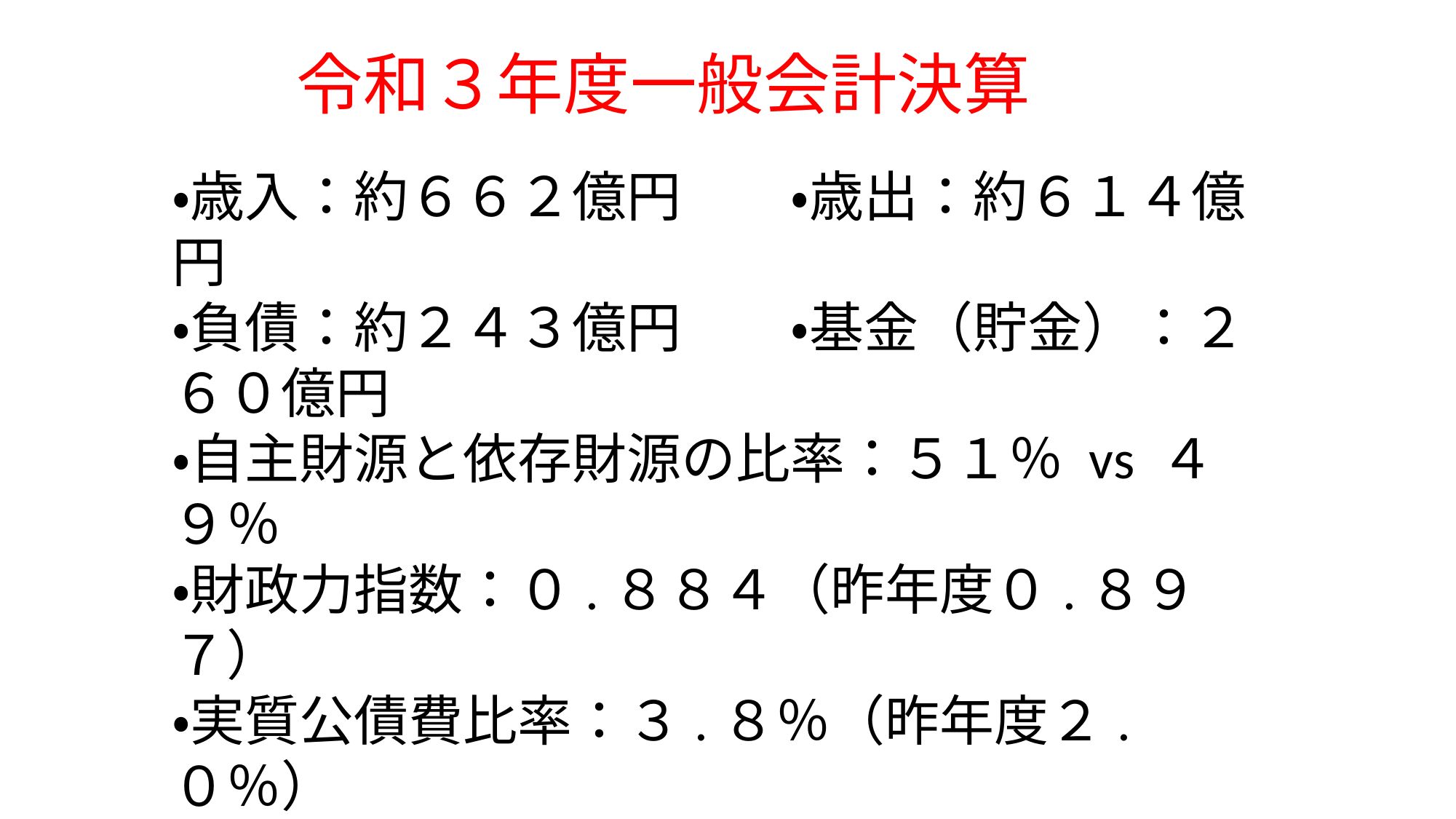

令和３年度一般会計決算
・歳入：約６６２億円　　・歳出：約６１４億円
・負債：約２４３億円　　・基金（貯金）：２６０億円
・自主財源と依存財源の比率：５１％ vs ４９％
・財政力指数：０.８８４（昨年度０.８９７）
・実質公債費比率：３.８％（昨年度２.０％）
・市税：約２２１億円（昨年度２２６億円）
　市民税：約９５億円（昨年度約９８億円）
　固定資産税：約９８億円（昨年度１００億円）
　都市計画税：約１６億円（昨年度１６億円）